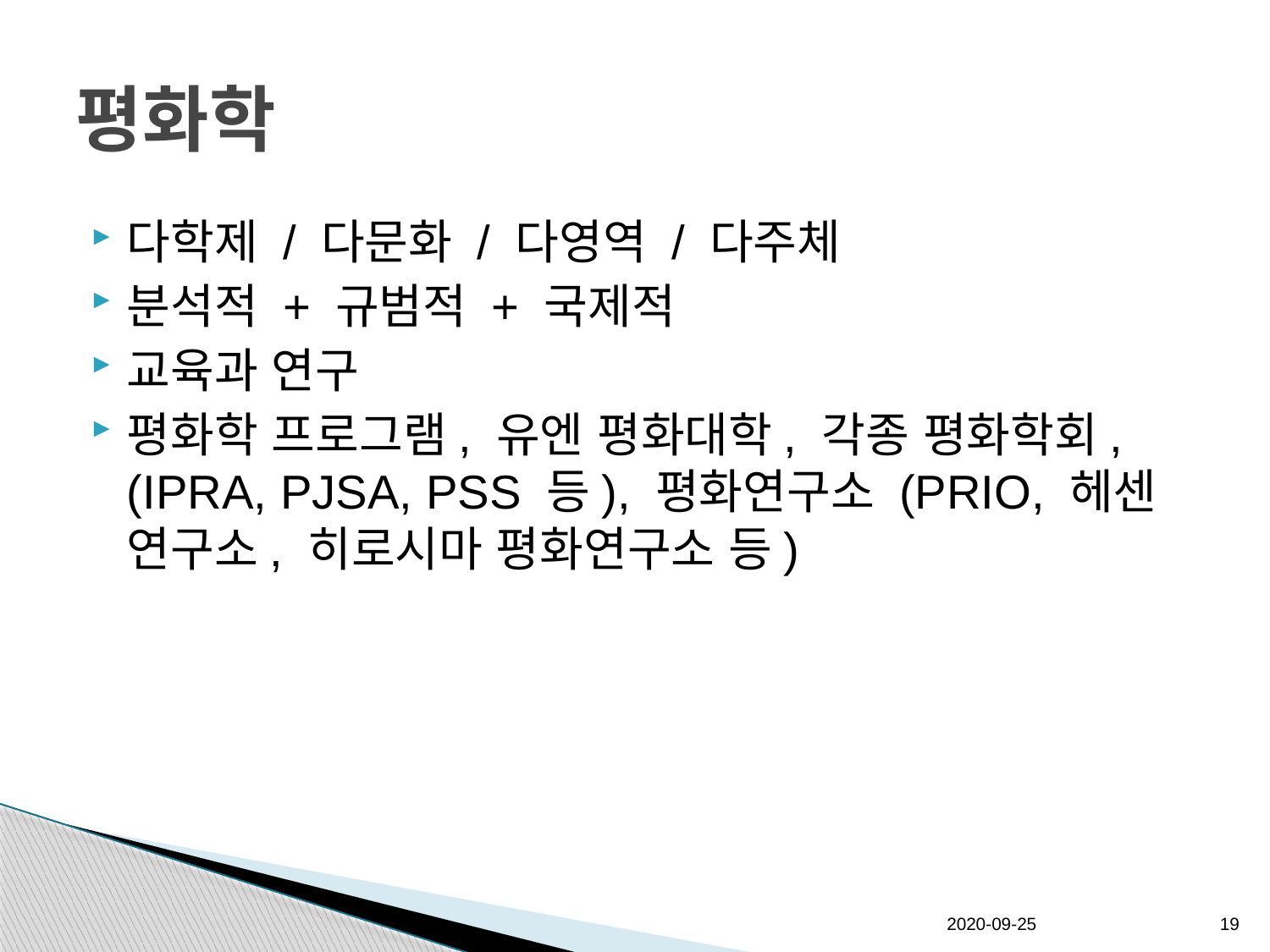

# 평화학
다학제 / 다문화 / 다영역 / 다주체
분석적 + 규범적 + 국제적
교육과 연구
평화학 프로그램, 유엔 평화대학, 각종 평화학회, (IPRA, PJSA, PSS 등), 평화연구소 (PRIO, 헤센 연구소, 히로시마 평화연구소 등)
2020-09-25
19